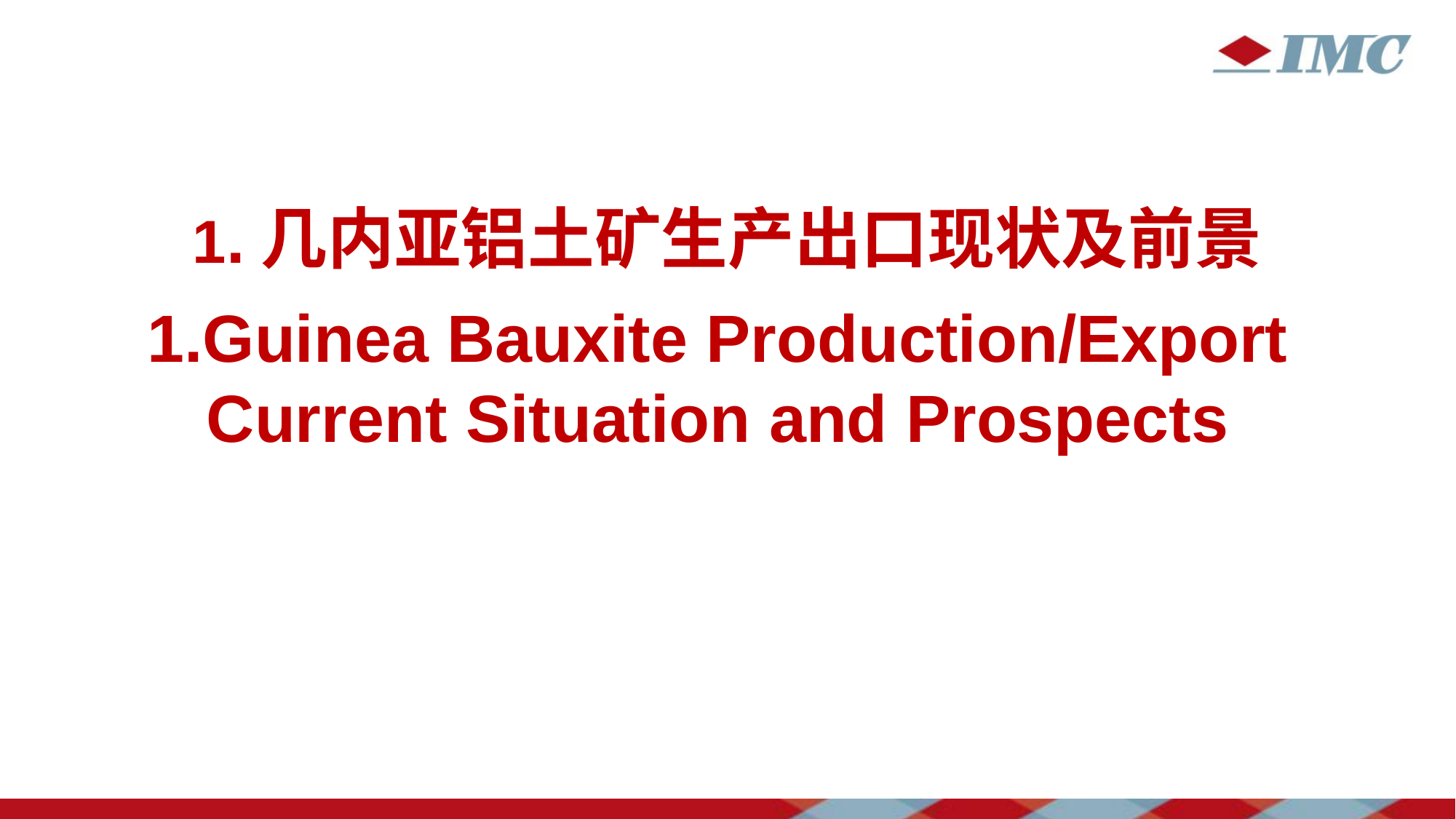

1.几内亚铝土矿生产出口现状及前景

1.Guinea Bauxite Production/Export
Current Situation and Prospects